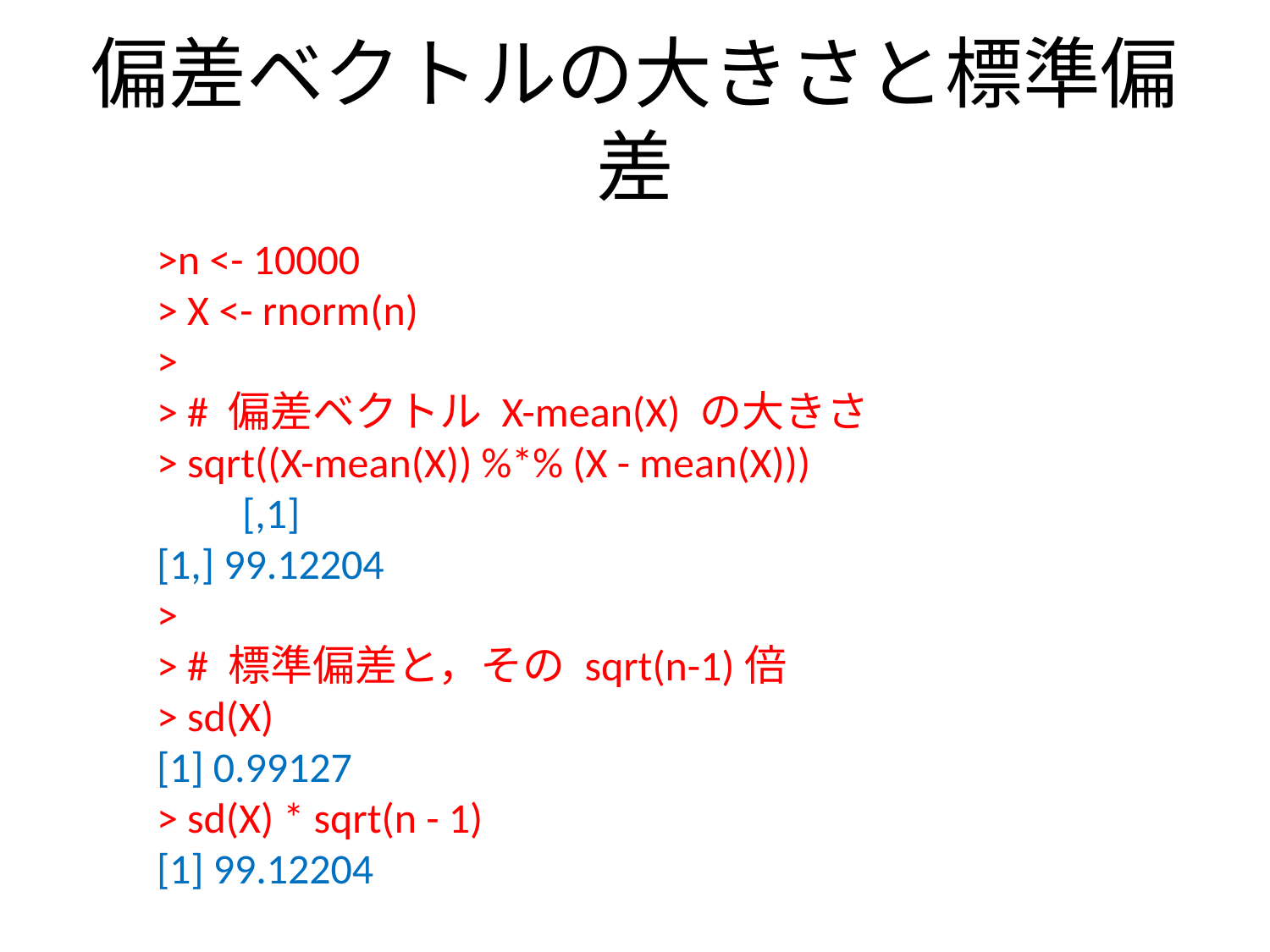

# 偏差ベクトルの大きさと標準偏差
>n <- 10000
> X <- rnorm(n)
>
> # 偏差ベクトル X-mean(X) の大きさ
> sqrt((X-mean(X)) %*% (X - mean(X)))
         [,1]
[1,] 99.12204
>
> # 標準偏差と，その sqrt(n-1)倍
> sd(X)
[1] 0.99127
> sd(X) * sqrt(n - 1)
[1] 99.12204